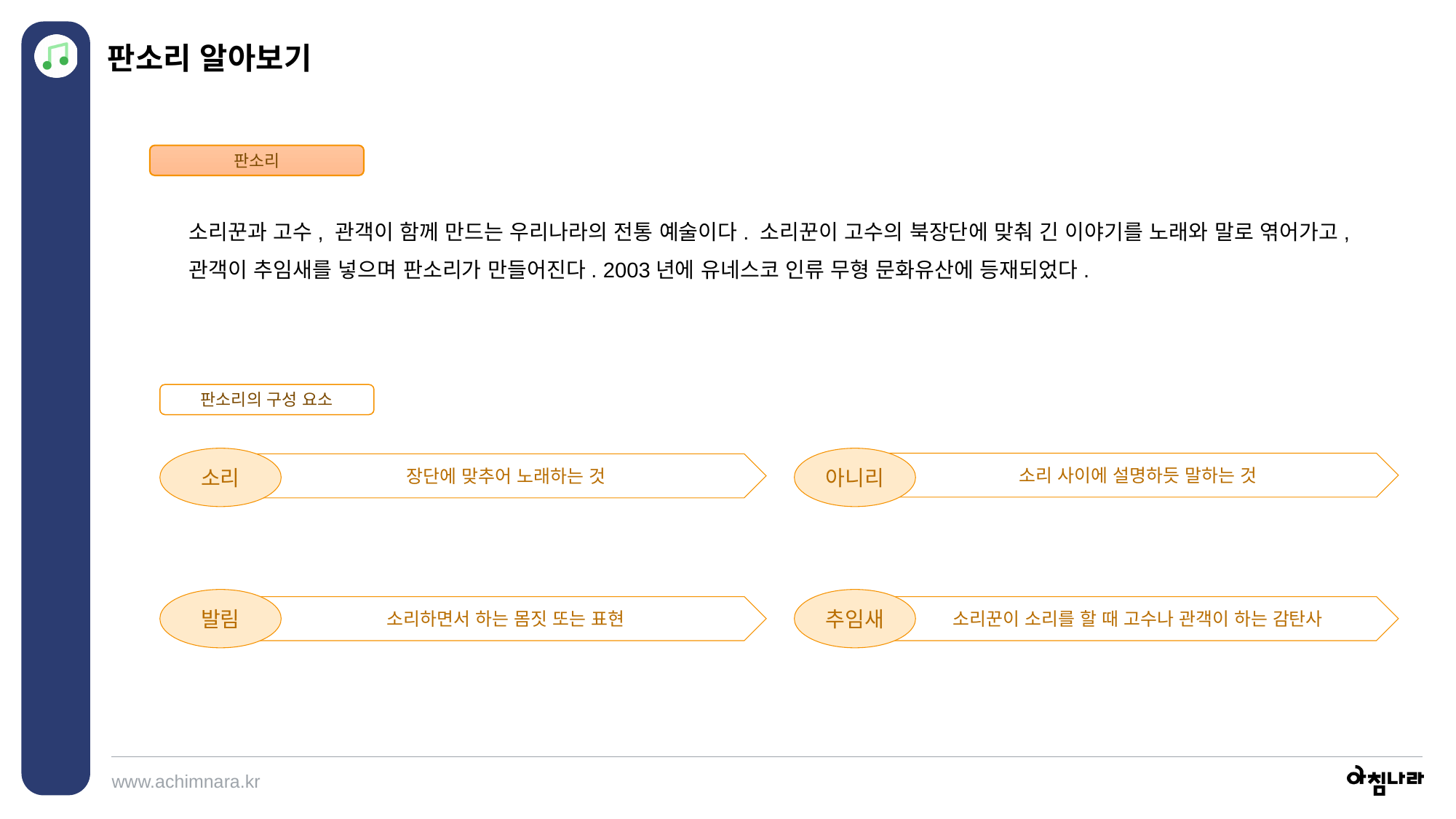

판소리 알아보기
판소리
소리꾼과 고수, 관객이 함께 만드는 우리나라의 전통 예술이다. 소리꾼이 고수의 북장단에 맞춰 긴 이야기를 노래와 말로 엮어가고, 관객이 추임새를 넣으며 판소리가 만들어진다. 2003년에 유네스코 인류 무형 문화유산에 등재되었다.
판소리의 구성 요소
소리
아니리
소리 사이에 설명하듯 말하는 것
장단에 맞추어 노래하는 것
발림
추임새
소리하면서 하는 몸짓 또는 표현
소리꾼이 소리를 할 때 고수나 관객이 하는 감탄사